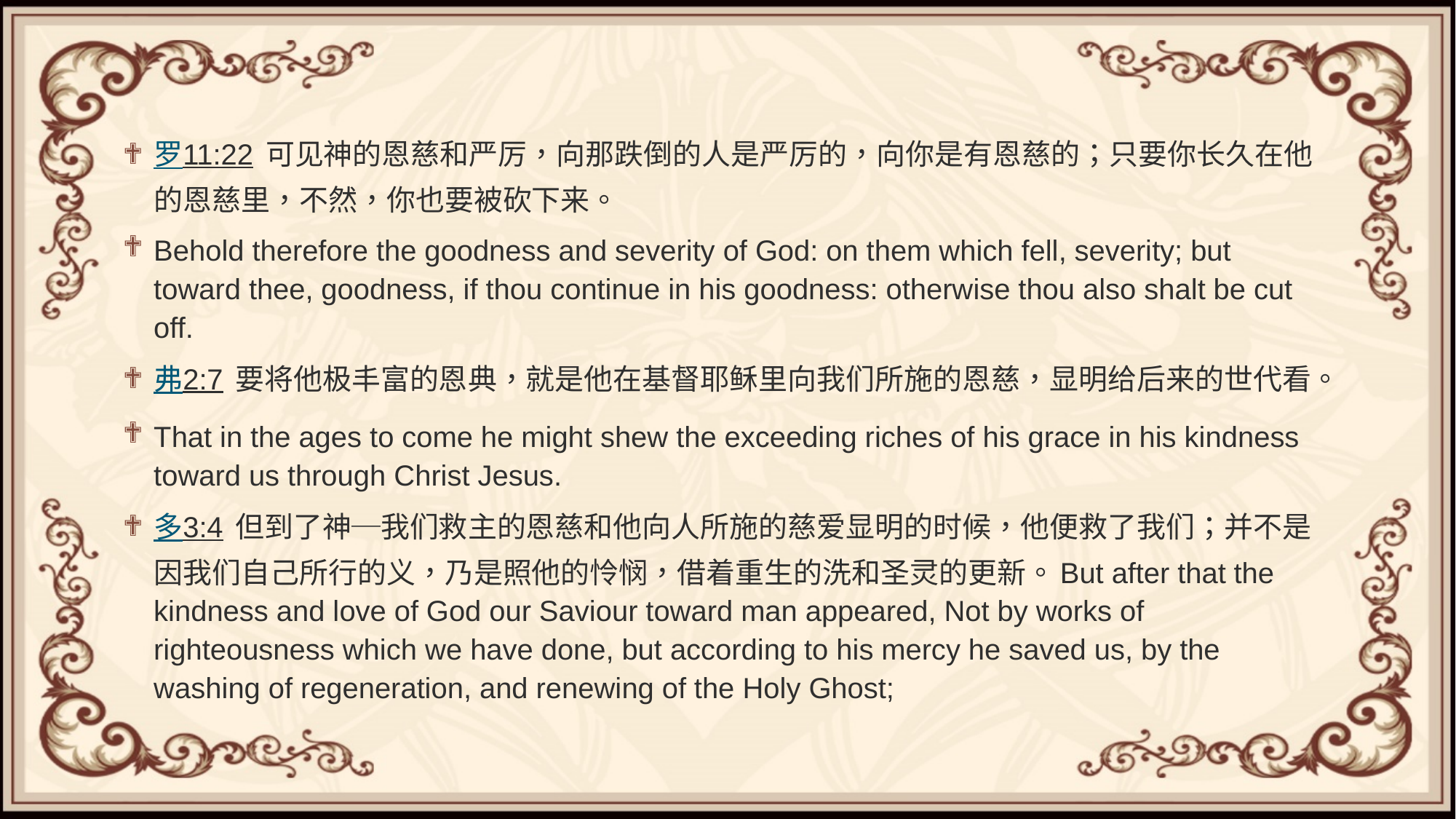

罗11:22 可见神的恩慈和严厉，向那跌倒的人是严厉的，向你是有恩慈的；只要你长久在他的恩慈里，不然，你也要被砍下来。
Behold therefore the goodness and severity of God: on them which fell, severity; but toward thee, goodness, if thou continue in his goodness: otherwise thou also shalt be cut off.
弗2:7 要将他极丰富的恩典，就是他在基督耶稣里向我们所施的恩慈，显明给后来的世代看。
That in the ages to come he might shew the exceeding riches of his grace in his kindness toward us through Christ Jesus.
多3:4 但到了神─我们救主的恩慈和他向人所施的慈爱显明的时候，他便救了我们；并不是因我们自己所行的义，乃是照他的怜悯，借着重生的洗和圣灵的更新。But after that the kindness and love of God our Saviour toward man appeared, Not by works of righteousness which we have done, but according to his mercy he saved us, by the washing of regeneration, and renewing of the Holy Ghost;